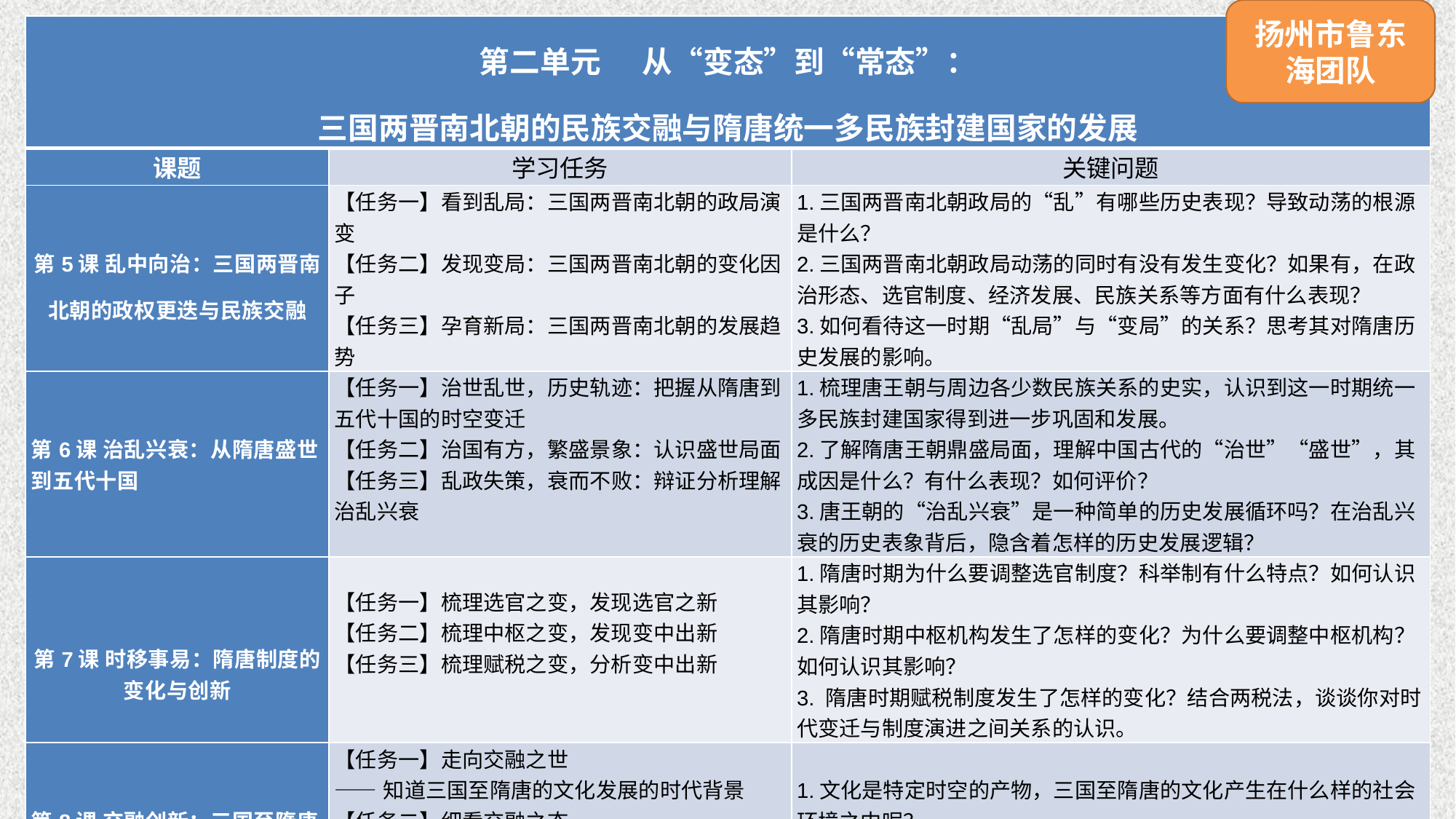

扬州市鲁东海团队
| 第二单元 从“变态”到“常态”： 三国两晋南北朝的民族交融与隋唐统一多民族封建国家的发展 |  |  |
| --- | --- | --- |
| 课题 | 学习任务 | 关键问题 |
| 第5课 乱中向治：三国两晋南北朝的政权更迭与民族交融 | 【任务一】看到乱局：三国两晋南北朝的政局演变 【任务二】发现变局：三国两晋南北朝的变化因子 【任务三】孕育新局：三国两晋南北朝的发展趋势 | 1.三国两晋南北朝政局的“乱”有哪些历史表现？导致动荡的根源是什么？ 2.三国两晋南北朝政局动荡的同时有没有发生变化？如果有，在政治形态、选官制度、经济发展、民族关系等方面有什么表现？ 3.如何看待这一时期“乱局”与“变局”的关系？思考其对隋唐历史发展的影响。 |
| 第6课 治乱兴衰：从隋唐盛世到五代十国 | 【任务一】治世乱世，历史轨迹：把握从隋唐到五代十国的时空变迁 【任务二】治国有方，繁盛景象：认识盛世局面 【任务三】乱政失策，衰而不败：辩证分析理解治乱兴衰 | 1.梳理唐王朝与周边各少数民族关系的史实，认识到这一时期统一多民族封建国家得到进一步巩固和发展。 2.了解隋唐王朝鼎盛局面，理解中国古代的“治世”“盛世”，其成因是什么？有什么表现？如何评价？ 3.唐王朝的“治乱兴衰”是一种简单的历史发展循环吗？在治乱兴衰的历史表象背后，隐含着怎样的历史发展逻辑？ |
| 第7课 时移事易：隋唐制度的变化与创新 | 【任务一】梳理选官之变，发现选官之新 【任务二】梳理中枢之变，发现变中出新 【任务三】梳理赋税之变，分析变中出新 | 1.隋唐时期为什么要调整选官制度？科举制有什么特点？如何认识其影响？ 2.隋唐时期中枢机构发生了怎样的变化？为什么要调整中枢机构？如何认识其影响？ 3. 隋唐时期赋税制度发生了怎样的变化？结合两税法，谈谈你对时代变迁与制度演进之间关系的认识。 |
| 第8课 交融创新：三国至隋唐的文化 | 【任务一】走向交融之世 ——知道三国至隋唐的文化发展的时代背景 【任务二】细看交融之态 ——认识三国至隋唐的文化成果以及中外交流 【任务三】感悟交融之道 ——认识促进文化发展的宝贵历史经验 | 1.文化是特定时空的产物，三国至隋唐的文化产生在什么样的社会环境之中呢？ 2.三国至隋唐的文化发展有何特征？是哪些因素促成了文化的发展？ 3.从三国至隋唐文化的发展中，我们得到什么启示？ |